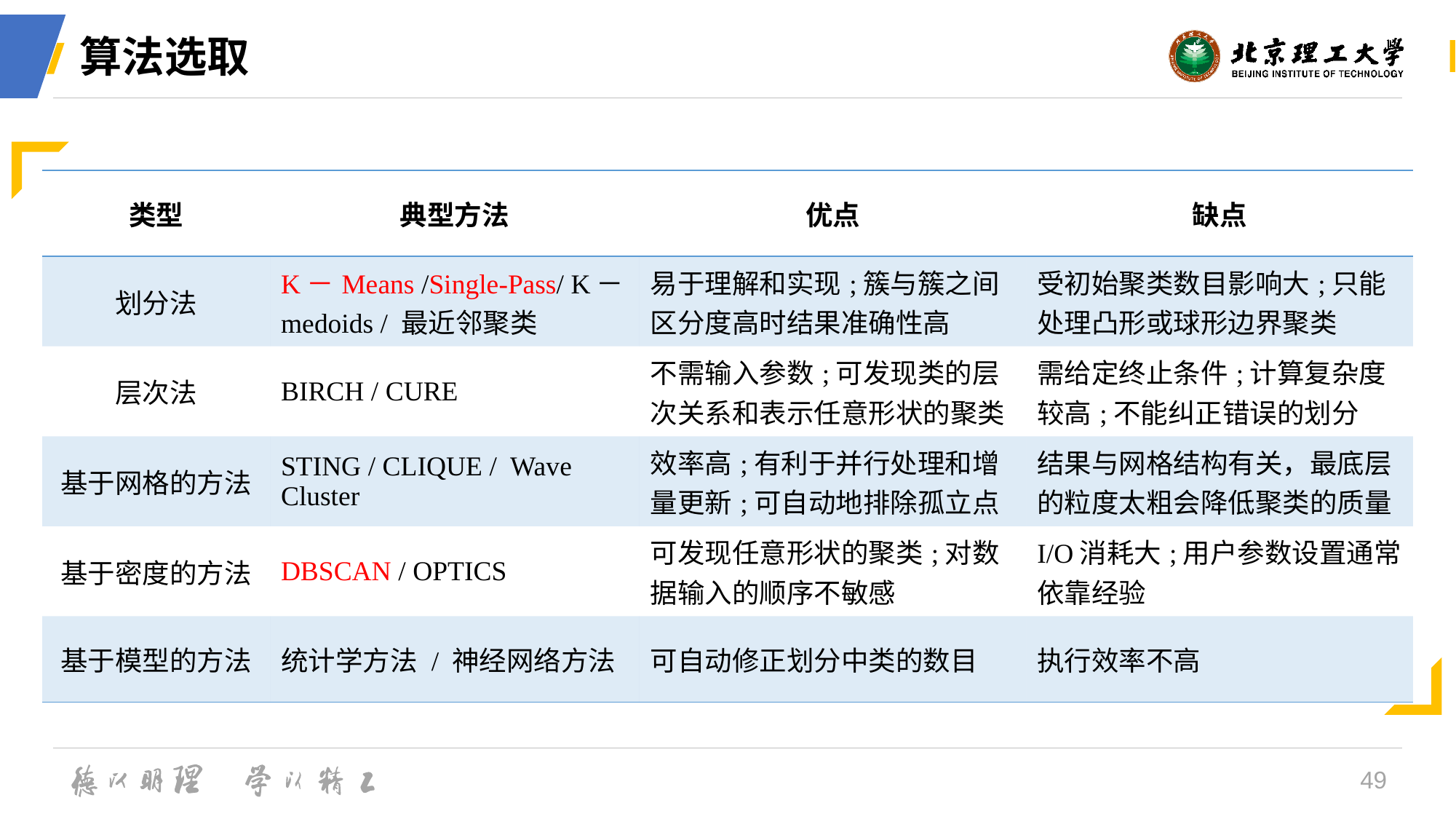

# 算法选取

| 类型 | 典型方法 | 优点 | 缺点 |
| --- | --- | --- | --- |
| 划分法 | K－Means /Single-Pass/ K－medoids / 最近邻聚类 | 易于理解和实现;簇与簇之间区分度高时结果准确性高 | 受初始聚类数目影响大;只能处理凸形或球形边界聚类 |
| 层次法 | BIRCH / CURE | 不需输入参数;可发现类的层次关系和表示任意形状的聚类 | 需给定终止条件;计算复杂度较高;不能纠正错误的划分 |
| 基于网格的方法 | STING / CLIQUE / Wave Cluster | 效率高;有利于并行处理和增量更新;可自动地排除孤立点 | 结果与网格结构有关，最底层的粒度太粗会降低聚类的质量 |
| 基于密度的方法 | DBSCAN / OPTICS | 可发现任意形状的聚类;对数据输入的顺序不敏感 | I/O消耗大;用户参数设置通常依靠经验 |
| 基于模型的方法 | 统计学方法 / 神经网络方法 | 可自动修正划分中类的数目 | 执行效率不高 |